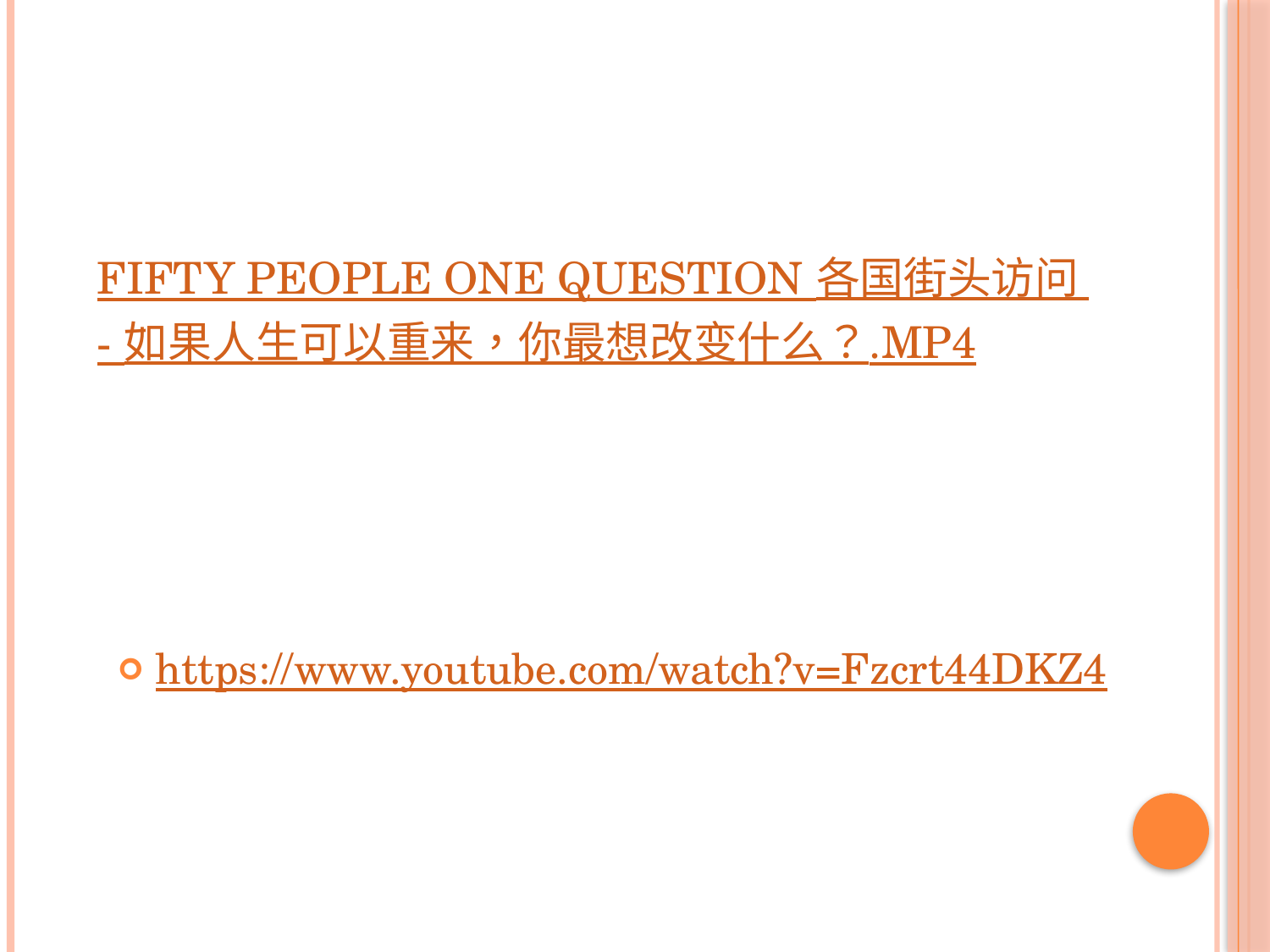

# FIFTY PEOPLE ONE QUESTION 各国街头访问 - 如果人生可以重来，你最想改变什么？.mp4
https://www.youtube.com/watch?v=Fzcrt44DKZ4